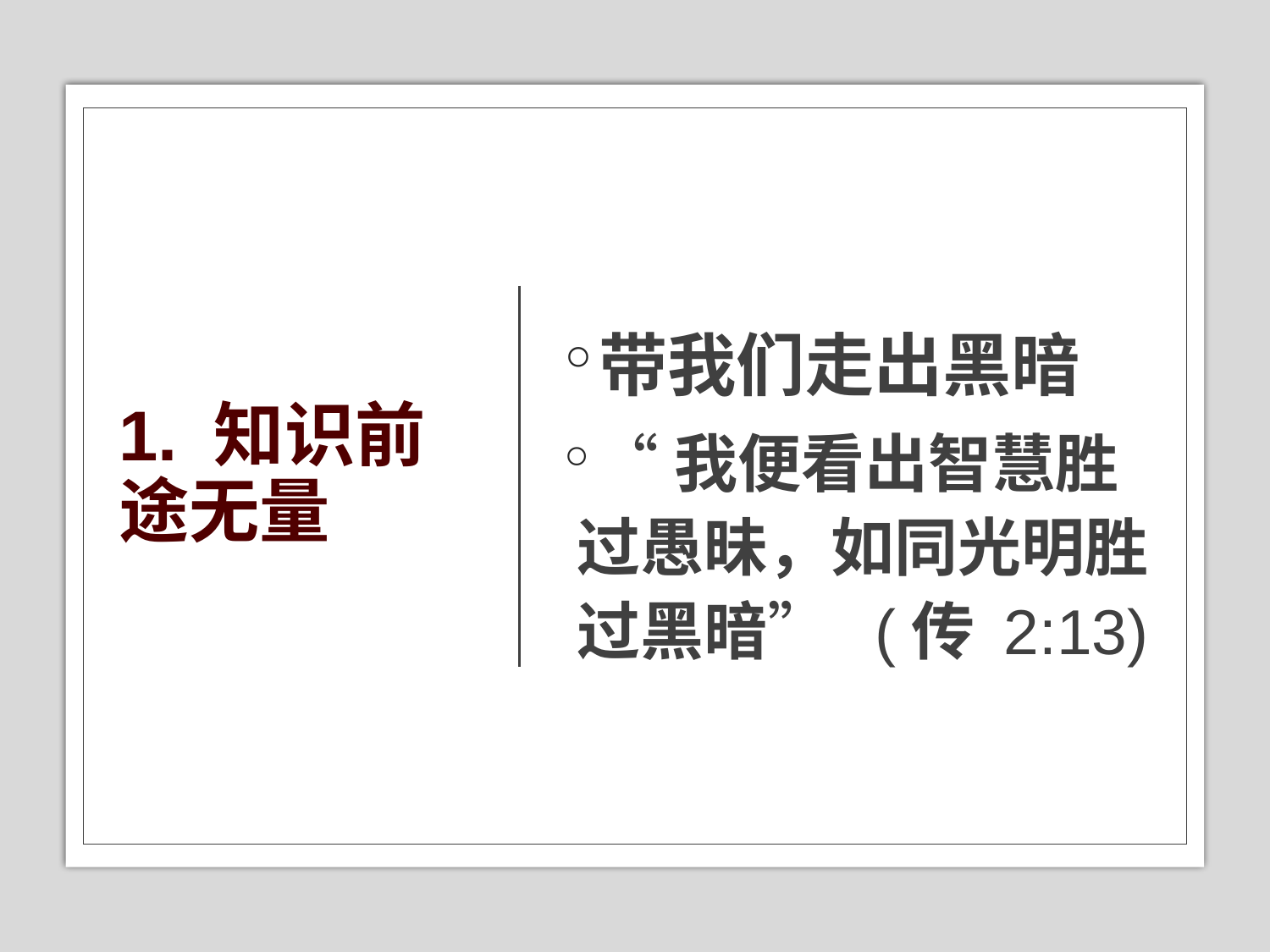

# 1. 知识前途无量
带我们走出黑暗
“我便看出智慧胜过愚昧，如同光明胜过黑暗”  (传 2:13)